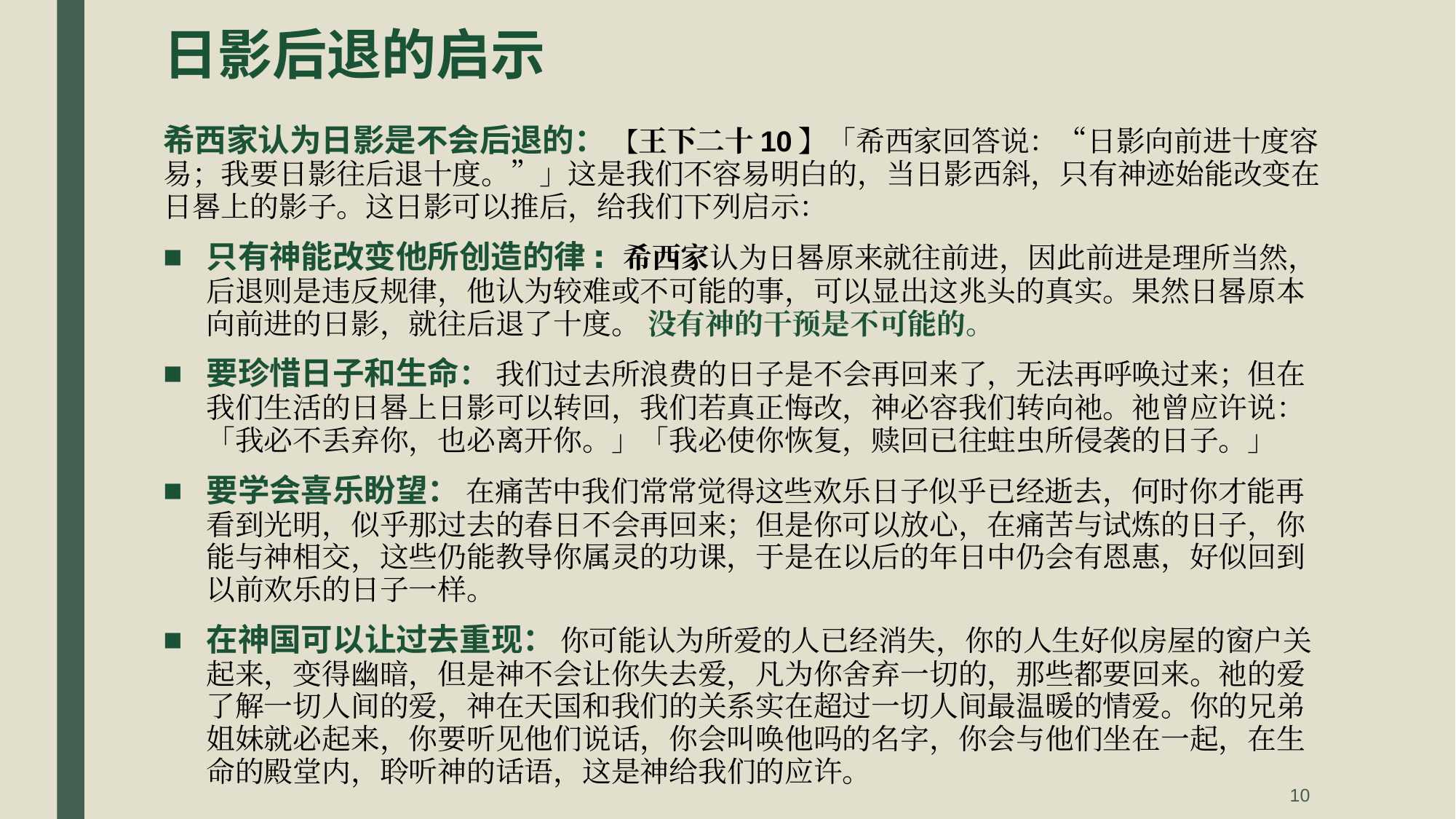

# 日影后退的启示
希西家认为日影是不会后退的： 【王下二十10】「希西家回答说：“日影向前进十度容易；我要日影往后退十度。”」这是我们不容易明白的，当日影西斜，只有神迹始能改变在日晷上的影子。这日影可以推后，给我们下列启示：
只有神能改变他所创造的律: 希西家认为日晷原来就往前进，因此前进是理所当然，后退则是违反规律，他认为较难或不可能的事，可以显出这兆头的真实。果然日晷原本向前进的日影，就往后退了十度。 没有神的干预是不可能的。
要珍惜日子和生命： 我们过去所浪费的日子是不会再回来了，无法再呼唤过来；但在我们生活的日晷上日影可以转回，我们若真正悔改，神必容我们转向祂。祂曾应许说：「我必不丢弃你，也必离开你。」「我必使你恢复，赎回已往蛀虫所侵袭的日子。」
要学会喜乐盼望： 在痛苦中我们常常觉得这些欢乐日子似乎已经逝去，何时你才能再看到光明，似乎那过去的春日不会再回来；但是你可以放心，在痛苦与试炼的日子，你能与神相交，这些仍能教导你属灵的功课，于是在以后的年日中仍会有恩惠，好似回到以前欢乐的日子一样。
在神国可以让过去重现： 你可能认为所爱的人已经消失，你的人生好似房屋的窗户关起来，变得幽暗，但是神不会让你失去爱，凡为你舍弃一切的，那些都要回来。祂的爱了解一切人间的爱，神在天国和我们的关系实在超过一切人间最温暖的情爱。你的兄弟姐妹就必起来，你要听见他们说话，你会叫唤他吗的名字，你会与他们坐在一起，在生命的殿堂内，聆听神的话语，这是神给我们的应许。
10